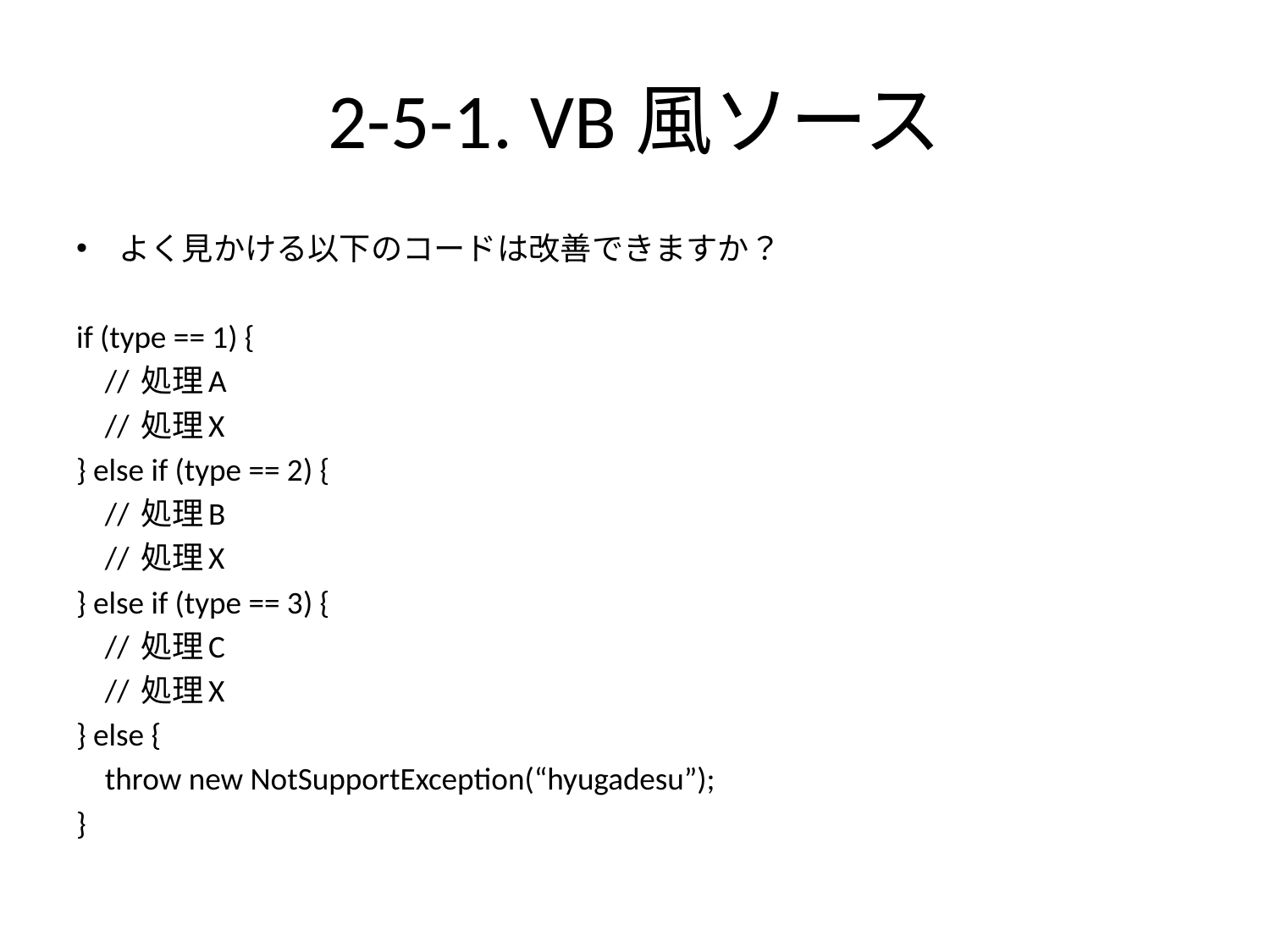

# 2-5-1. VB風ソース
よく見かける以下のコードは改善できますか？

if (type == 1) {
    // 処理A
    // 処理X
} else if (type == 2) {
    // 処理B
    // 処理X
} else if (type == 3) {
    // 処理C
    // 処理X
} else {
    throw new NotSupportException(“hyugadesu”);
}